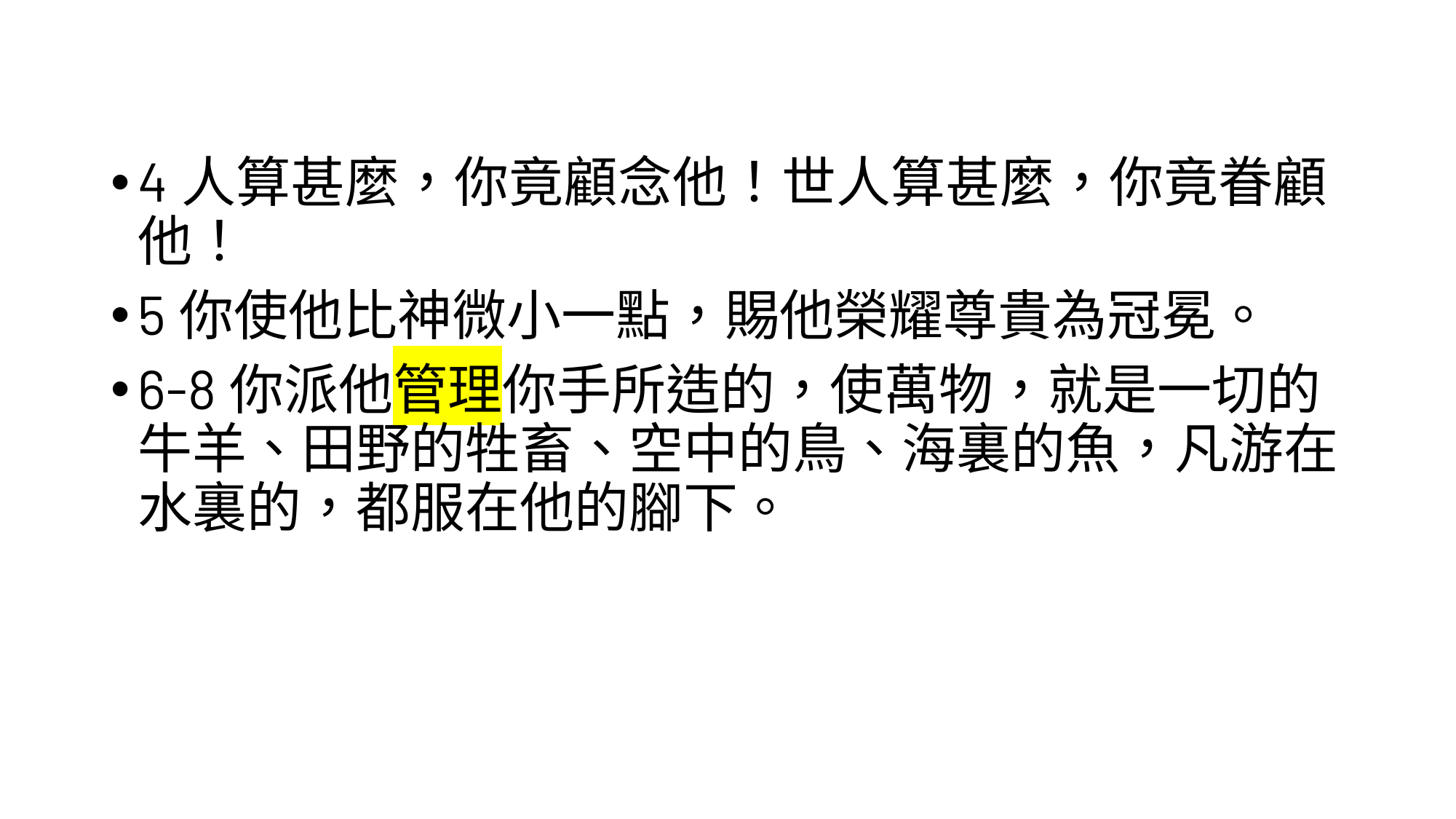

4人算甚麼，你竟顧念他！世人算甚麼，你竟眷顧他！
5你使他比神微小一點，賜他榮耀尊貴為冠冕。
6-8你派他管理你手所造的，使萬物，就是一切的牛羊、田野的牲畜、空中的鳥、海裏的魚，凡游在水裏的，都服在他的腳下。